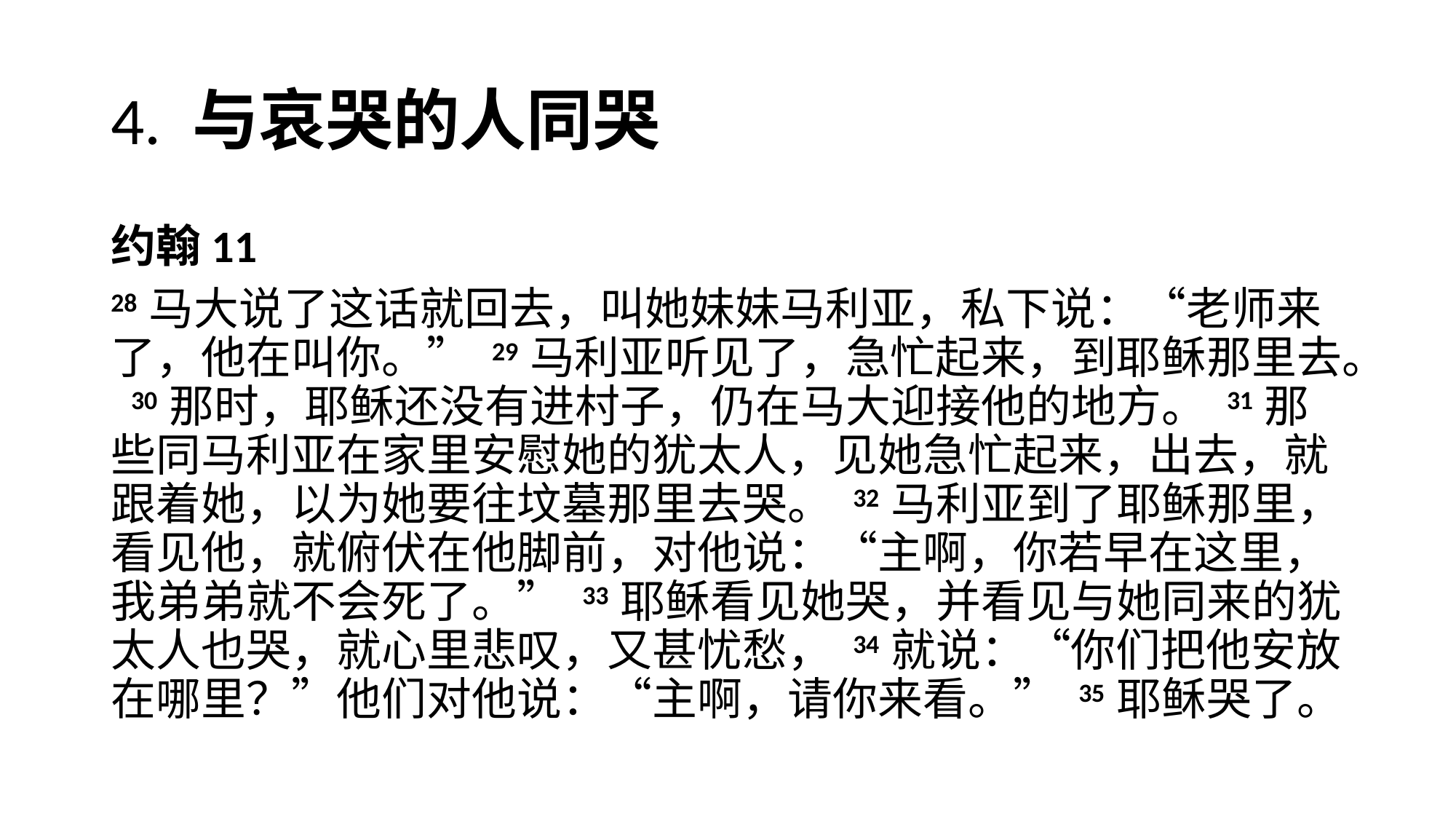

# 4. 与哀哭的人同哭
约翰11
28 马大说了这话就回去，叫她妹妹马利亚，私下说：“老师来了，他在叫你。” 29 马利亚听见了，急忙起来，到耶稣那里去。 30 那时，耶稣还没有进村子，仍在马大迎接他的地方。 31 那些同马利亚在家里安慰她的犹太人，见她急忙起来，出去，就跟着她，以为她要往坟墓那里去哭。 32 马利亚到了耶稣那里，看见他，就俯伏在他脚前，对他说：“主啊，你若早在这里，我弟弟就不会死了。” 33 耶稣看见她哭，并看见与她同来的犹太人也哭，就心里悲叹，又甚忧愁， 34 就说：“你们把他安放在哪里？”他们对他说：“主啊，请你来看。” 35 耶稣哭了。